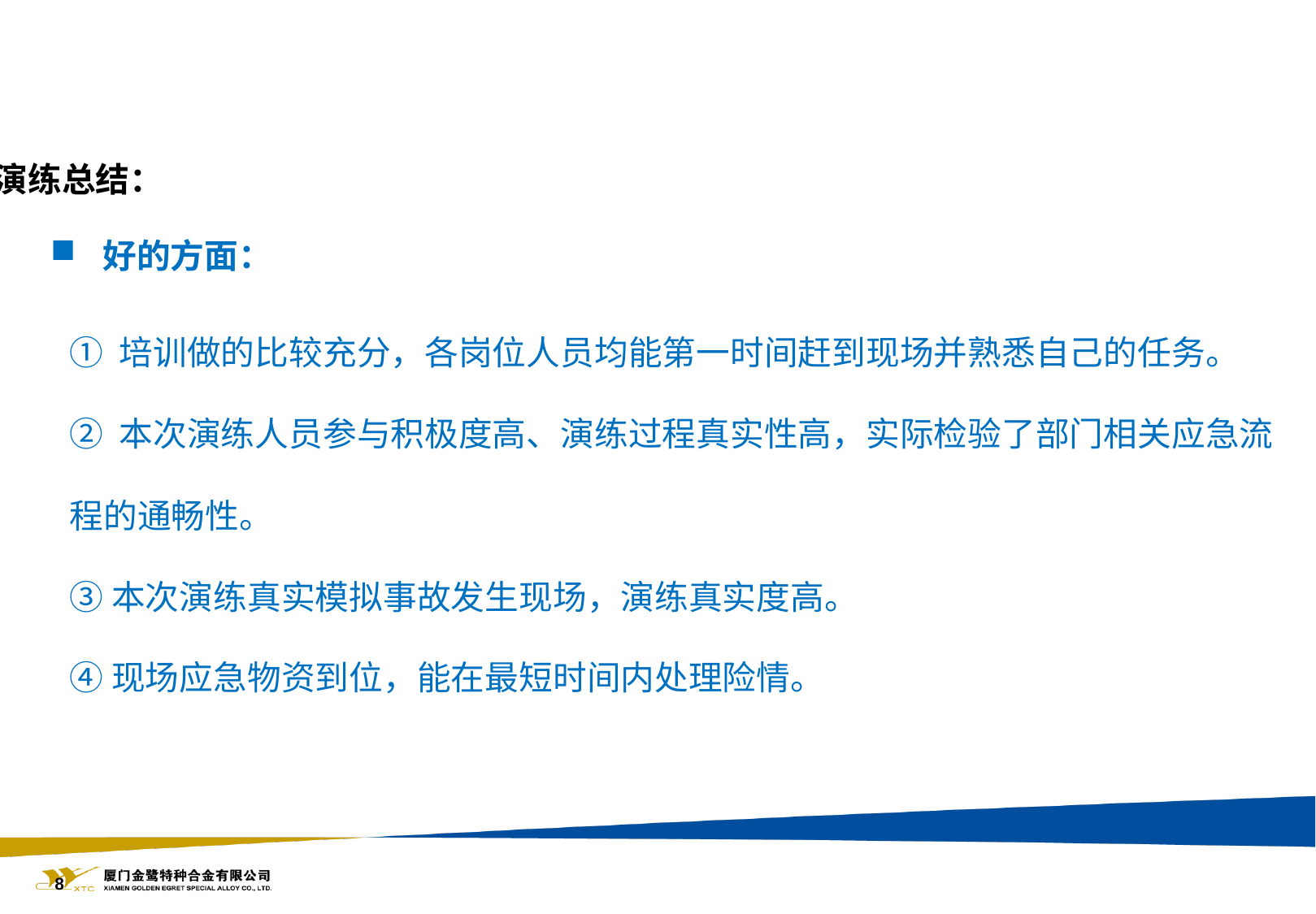

演练总结：
  好的方面：
① 培训做的比较充分，各岗位人员均能第一时间赶到现场并熟悉自己的任务。
② 本次演练人员参与积极度高、演练过程真实性高，实际检验了部门相关应急流程的通畅性。
③本次演练真实模拟事故发生现场，演练真实度高。
④现场应急物资到位，能在最短时间内处理险情。